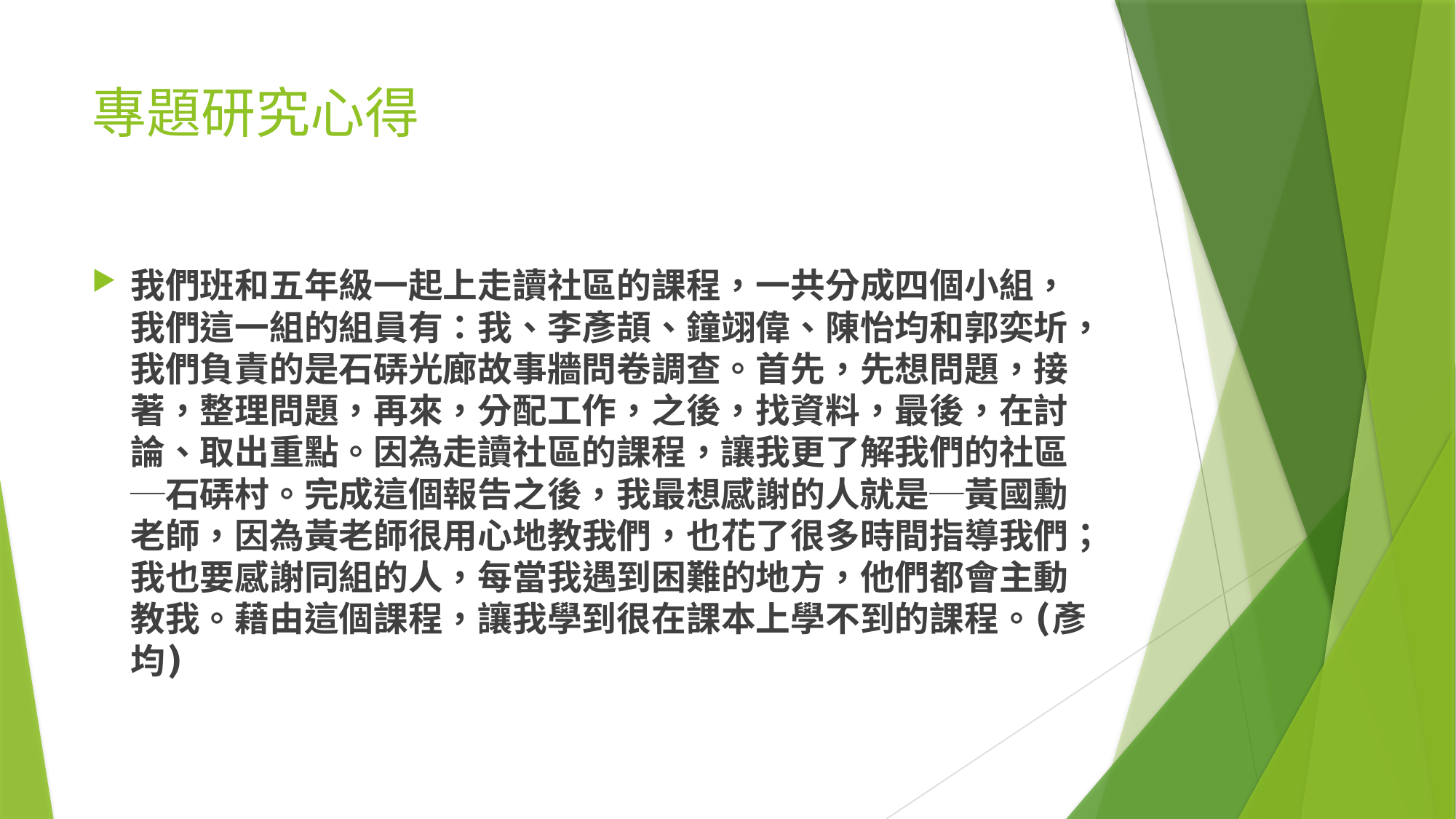

# 專題研究心得
我們班和五年級一起上走讀社區的課程，一共分成四個小組，我們這一組的組員有：我、李彥頡、鐘翊偉、陳怡均和郭奕圻，我們負責的是石硦光廊故事牆問卷調查。首先，先想問題，接著，整理問題，再來，分配工作，之後，找資料，最後，在討論、取出重點。因為走讀社區的課程，讓我更了解我們的社區─石硦村。完成這個報告之後，我最想感謝的人就是─黃國勳老師，因為黃老師很用心地教我們，也花了很多時間指導我們；我也要感謝同組的人，每當我遇到困難的地方，他們都會主動教我。藉由這個課程，讓我學到很在課本上學不到的課程。(彥均)